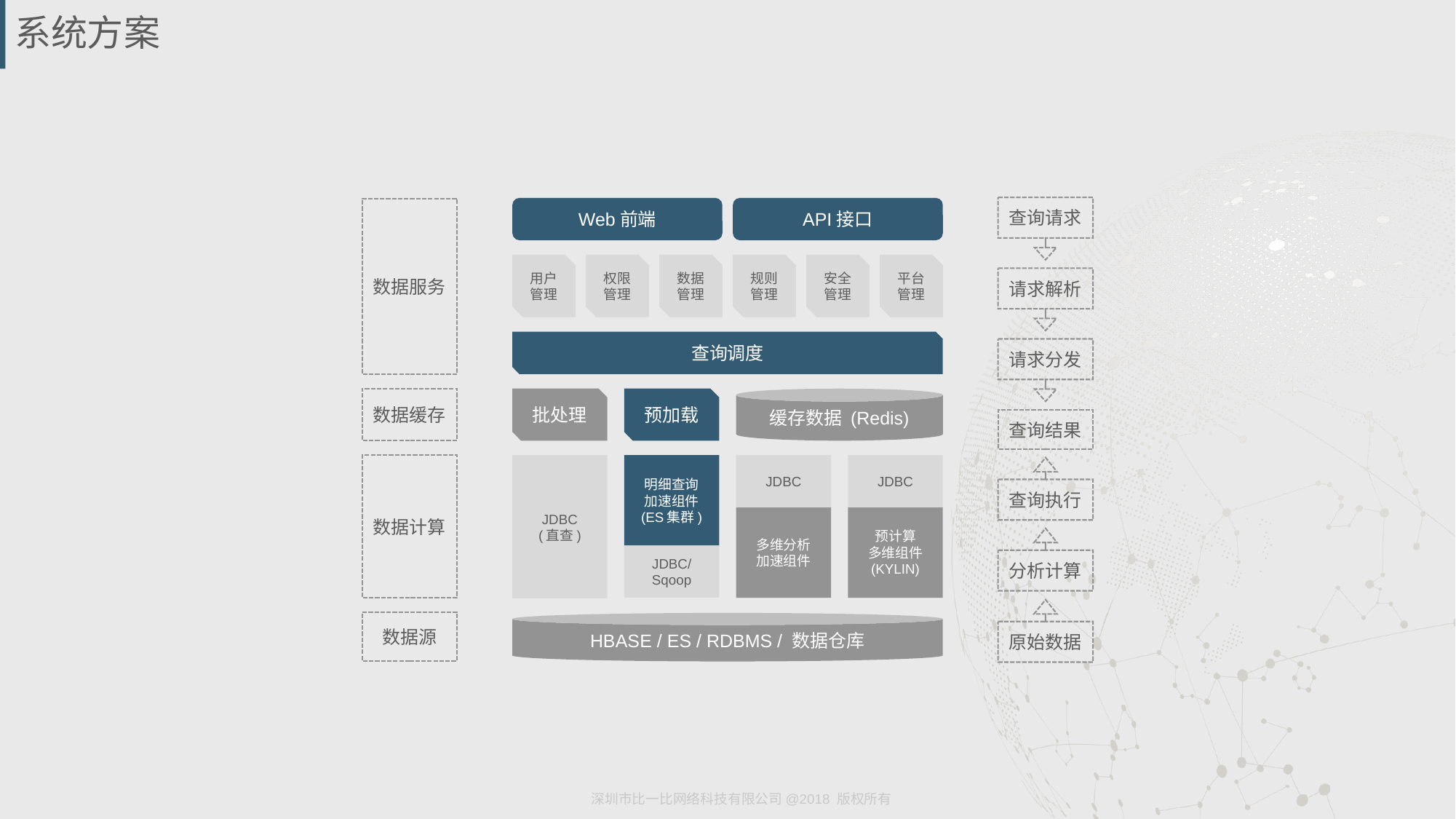

# 系统方案
查询请求
Web前端
API接口
数据服务
用户管理
权限管理
数据管理
规则管理
安全管理
平台管理
请求解析
查询调度
请求分发
数据缓存
缓存数据 (Redis)
批处理
预加载
查询结果
数据计算
JDBC
(直查)
明细查询
加速组件
(ES集群)
JDBC/
Sqoop
JDBC
多维分析
加速组件
JDBC
预计算
多维组件
(KYLIN)
查询执行
分析计算
原始数据
数据源
HBASE / ES / RDBMS / 数据仓库